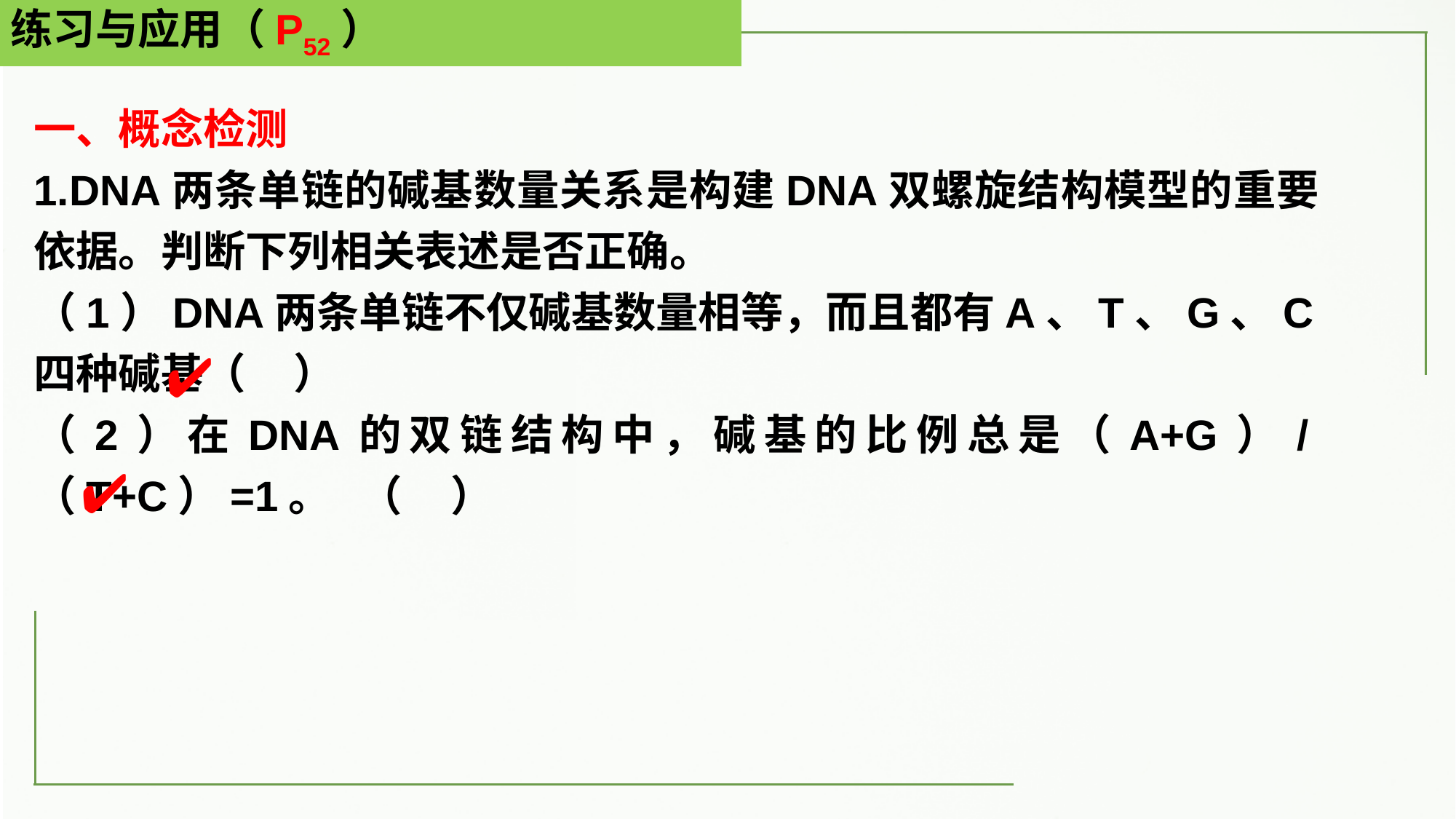

练习与应用（P52）
一、概念检测
1.DNA两条单链的碱基数量关系是构建DNA双螺旋结构模型的重要依据。判断下列相关表述是否正确。
（1）DNA两条单链不仅碱基数量相等，而且都有A、T、G、C四种碱基（     ）
（2）在DNA的双链结构中，碱基的比例总是（A+G）/（T+C）=1。   （     ）
✔
✔